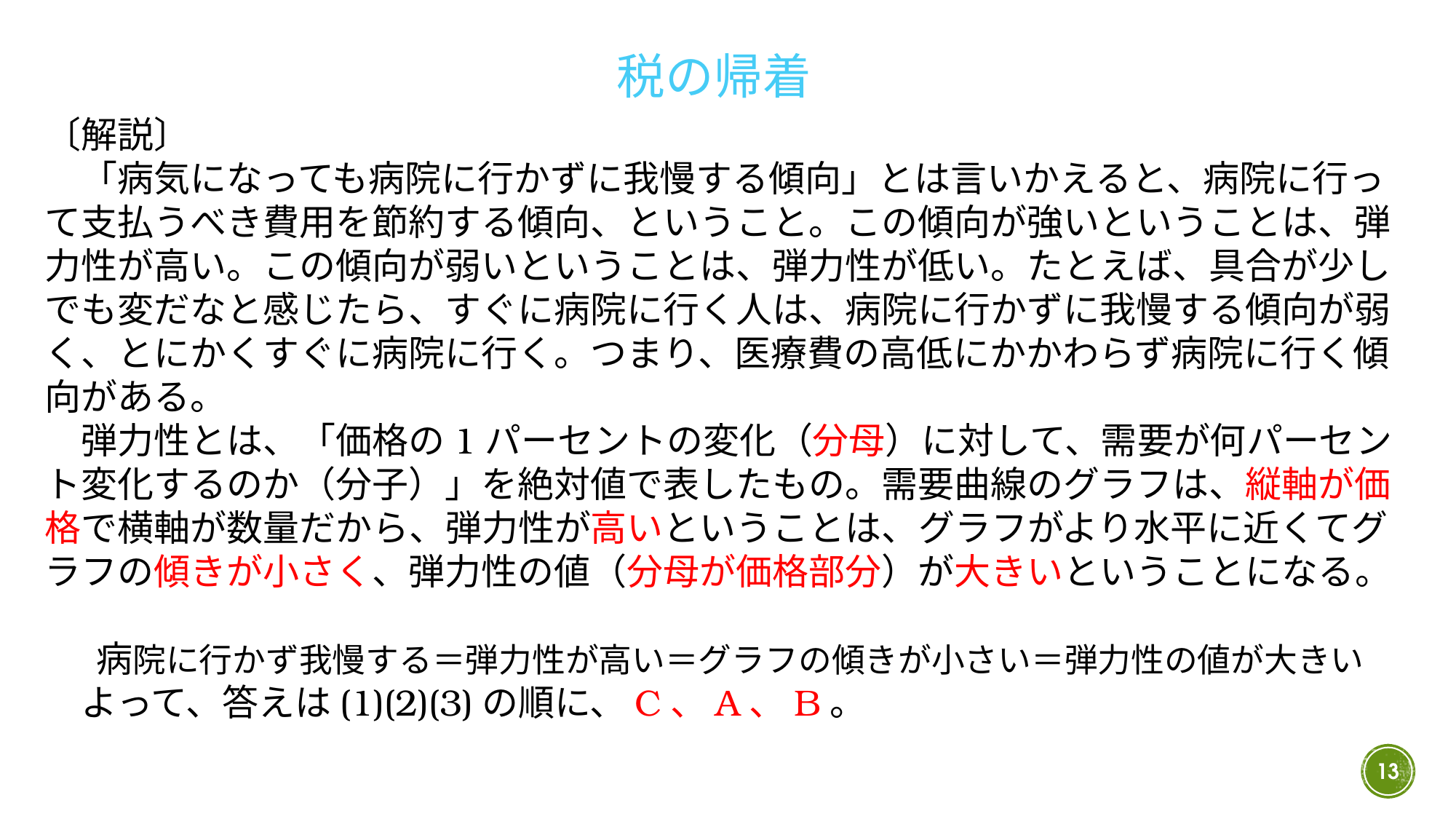

税の帰着
〔解説〕
　「病気になっても病院に行かずに我慢する傾向」とは言いかえると、病院に行って支払うべき費用を節約する傾向、ということ。この傾向が強いということは、弾力性が高い。この傾向が弱いということは、弾力性が低い。たとえば、具合が少しでも変だなと感じたら、すぐに病院に行く人は、病院に行かずに我慢する傾向が弱く、とにかくすぐに病院に行く。つまり、医療費の高低にかかわらず病院に行く傾向がある。
　弾力性とは、「価格の1パーセントの変化（分母）に対して、需要が何パーセント変化するのか（分子）」を絶対値で表したもの。需要曲線のグラフは、縦軸が価格で横軸が数量だから、弾力性が高いということは、グラフがより水平に近くてグラフの傾きが小さく、弾力性の値（分母が価格部分）が大きいということになる。

病院に行かず我慢する＝弾力性が高い＝グラフの傾きが小さい＝弾力性の値が大きい
　よって、答えは(1)(2)(3)の順に、C、A、B。
13